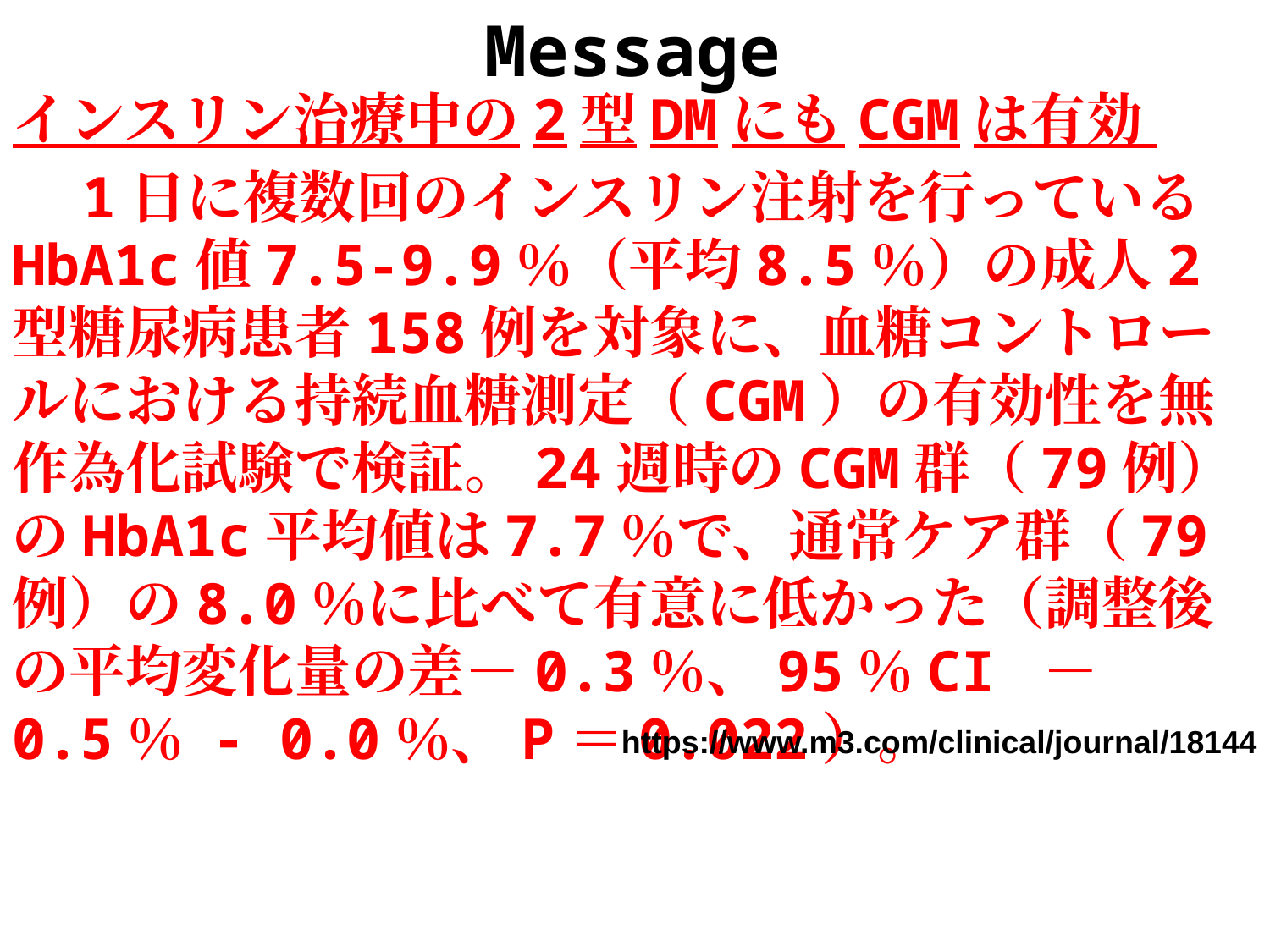

Message
インスリン治療中の2型DMにもCGMは有効
　1日に複数回のインスリン注射を行っているHbA1c値7.5-9.9％（平均8.5％）の成人2型糖尿病患者158例を対象に、血糖コントロールにおける持続血糖測定（CGM）の有効性を無作為化試験で検証。24週時のCGM群（79例）のHbA1c平均値は7.7％で、通常ケア群（79例）の8.0％に比べて有意に低かった（調整後の平均変化量の差－0.3％、95％CI －0.5％ - 0.0％、P＝0.022）。
https://www.m3.com/clinical/journal/18144